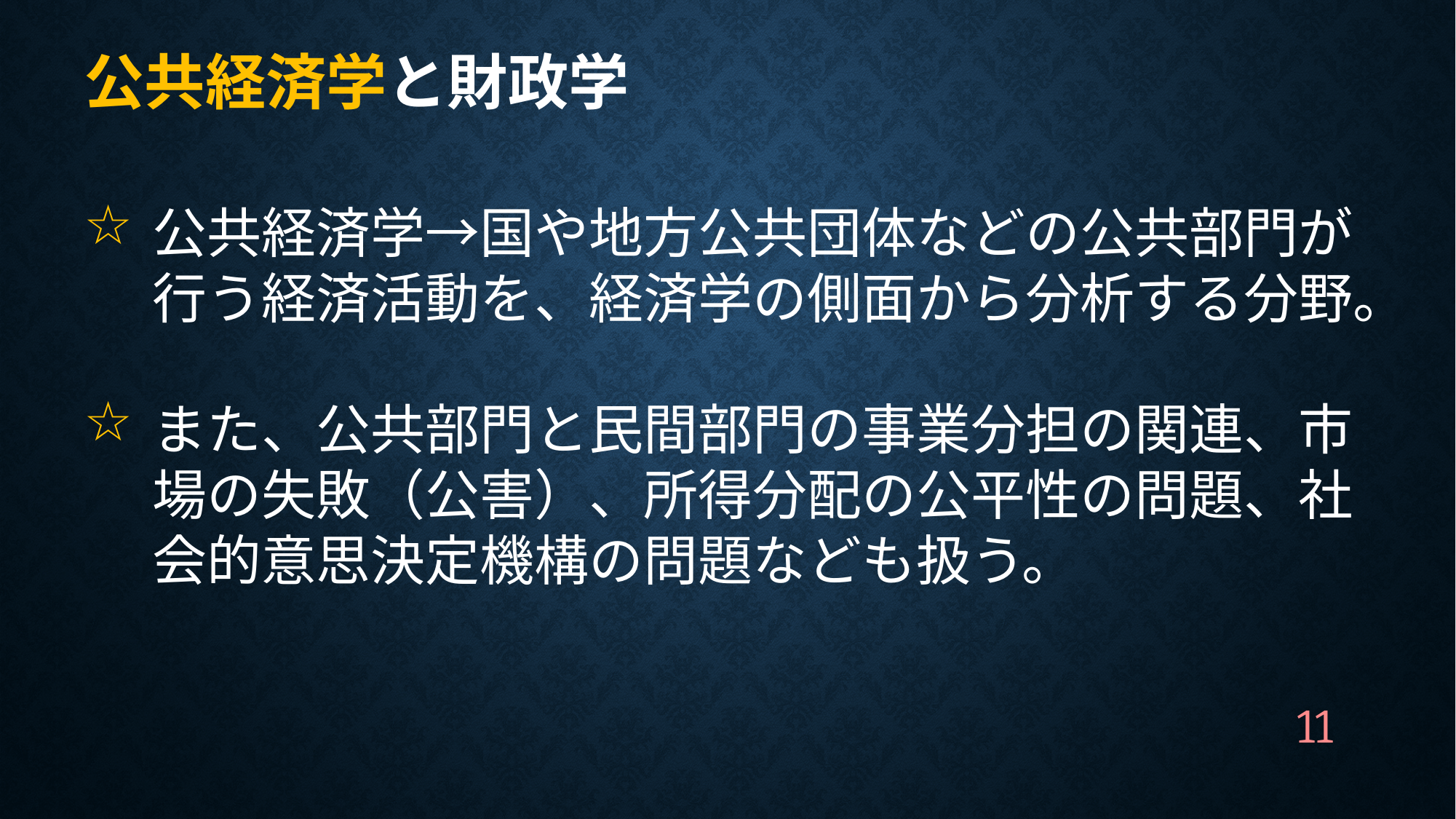

# 公共経済学と財政学
公共経済学→国や地方公共団体などの公共部門が行う経済活動を、経済学の側面から分析する分野。

また、公共部門と民間部門の事業分担の関連、市場の失敗（公害）、所得分配の公平性の問題、社会的意思決定機構の問題なども扱う。
11